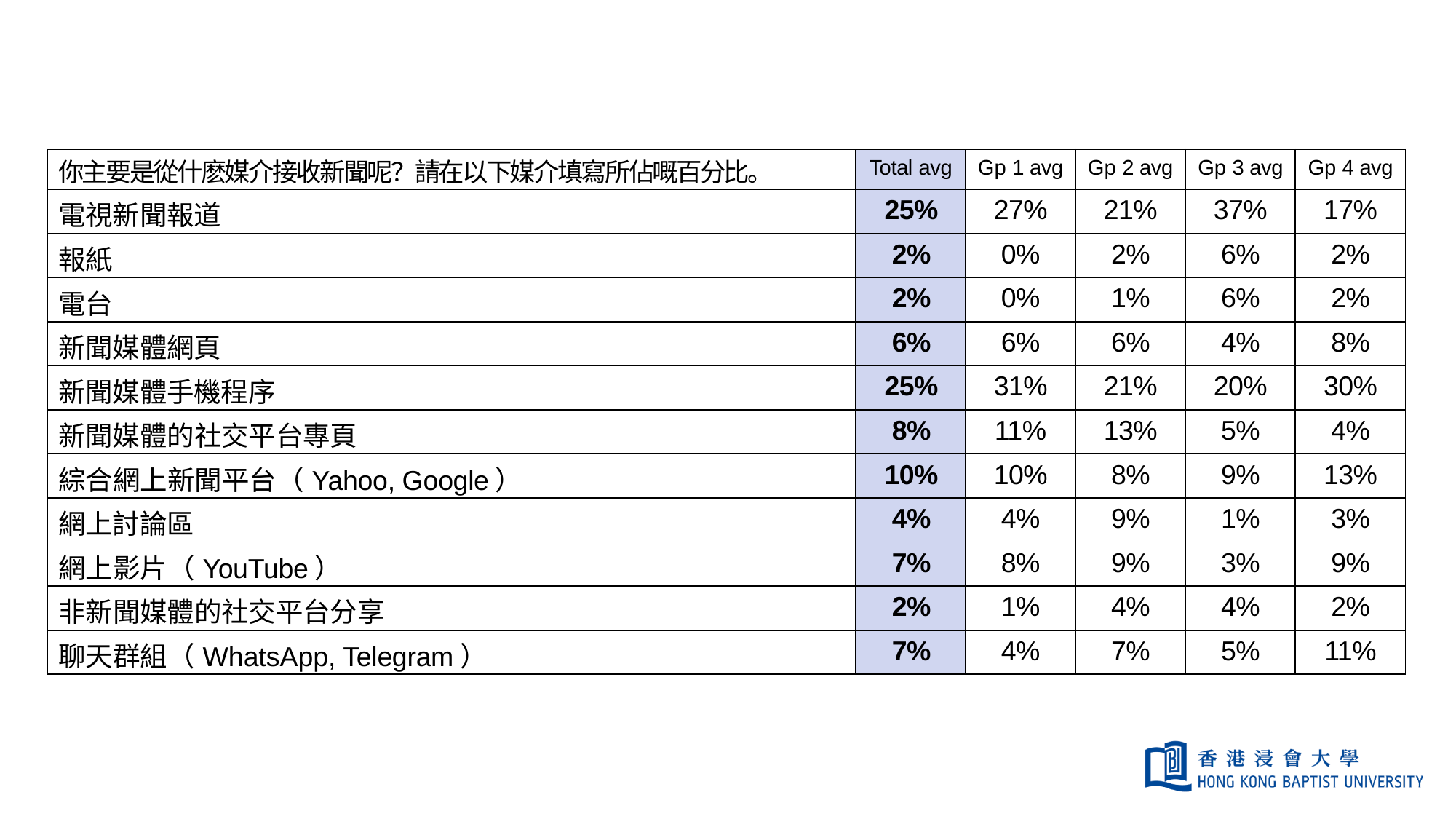

| 你主要是從什麽媒介接收新聞呢？請在以下媒介填寫所佔嘅百分比。 | Total avg | Gp 1 avg | Gp 2 avg | Gp 3 avg | Gp 4 avg |
| --- | --- | --- | --- | --- | --- |
| 電視新聞報道 | 25% | 27% | 21% | 37% | 17% |
| 報紙 | 2% | 0% | 2% | 6% | 2% |
| 電台 | 2% | 0% | 1% | 6% | 2% |
| 新聞媒體網頁 | 6% | 6% | 6% | 4% | 8% |
| 新聞媒體手機程序 | 25% | 31% | 21% | 20% | 30% |
| 新聞媒體的社交平台專頁 | 8% | 11% | 13% | 5% | 4% |
| 綜合網上新聞平台（Yahoo, Google） | 10% | 10% | 8% | 9% | 13% |
| 網上討論區 | 4% | 4% | 9% | 1% | 3% |
| 網上影片（YouTube） | 7% | 8% | 9% | 3% | 9% |
| 非新聞媒體的社交平台分享 | 2% | 1% | 4% | 4% | 2% |
| 聊天群組（WhatsApp, Telegram） | 7% | 4% | 7% | 5% | 11% |